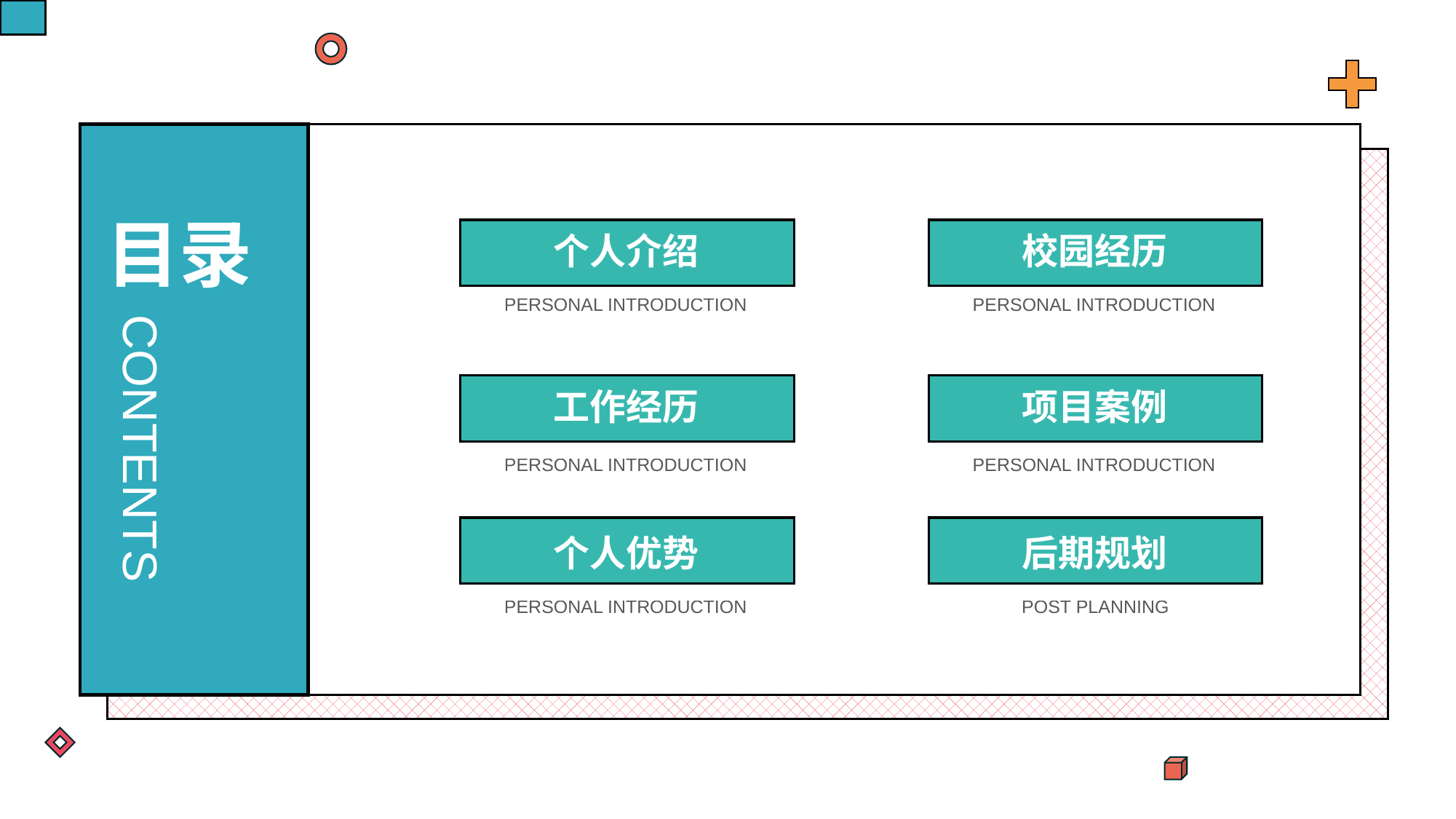

目录

个人介绍
校园经历
PERSONAL INTRODUCTION
PERSONAL INTRODUCTION

工作经历
项目案例
CONTENTS
PERSONAL INTRODUCTION
PERSONAL INTRODUCTION

个人优势
后期规划
PERSONAL INTRODUCTION
POST PLANNING